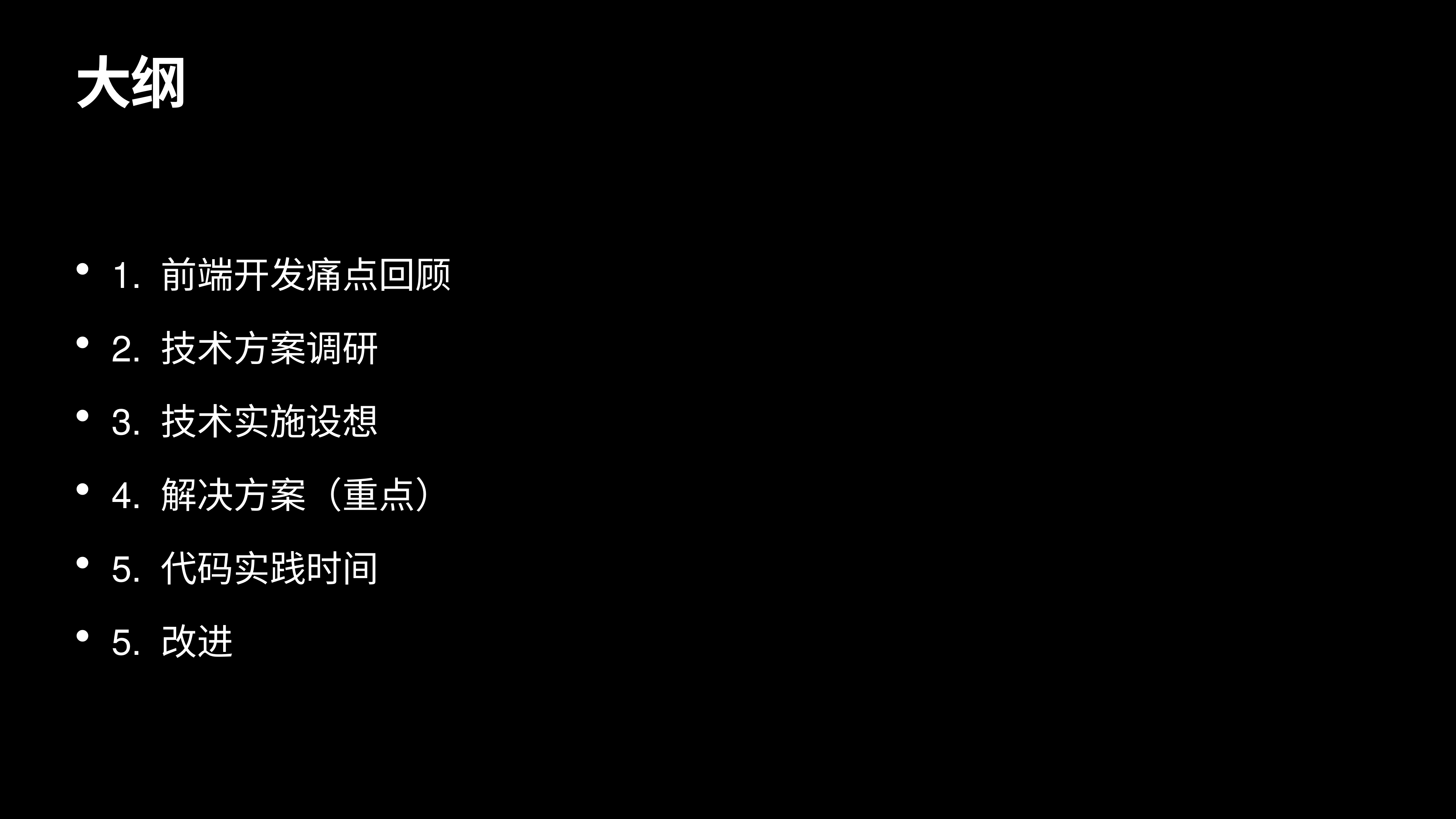

# 大纲
1. 前端开发痛点回顾
2. 技术方案调研
3. 技术实施设想
4. 解决方案（重点）
5. 代码实践时间
5. 改进